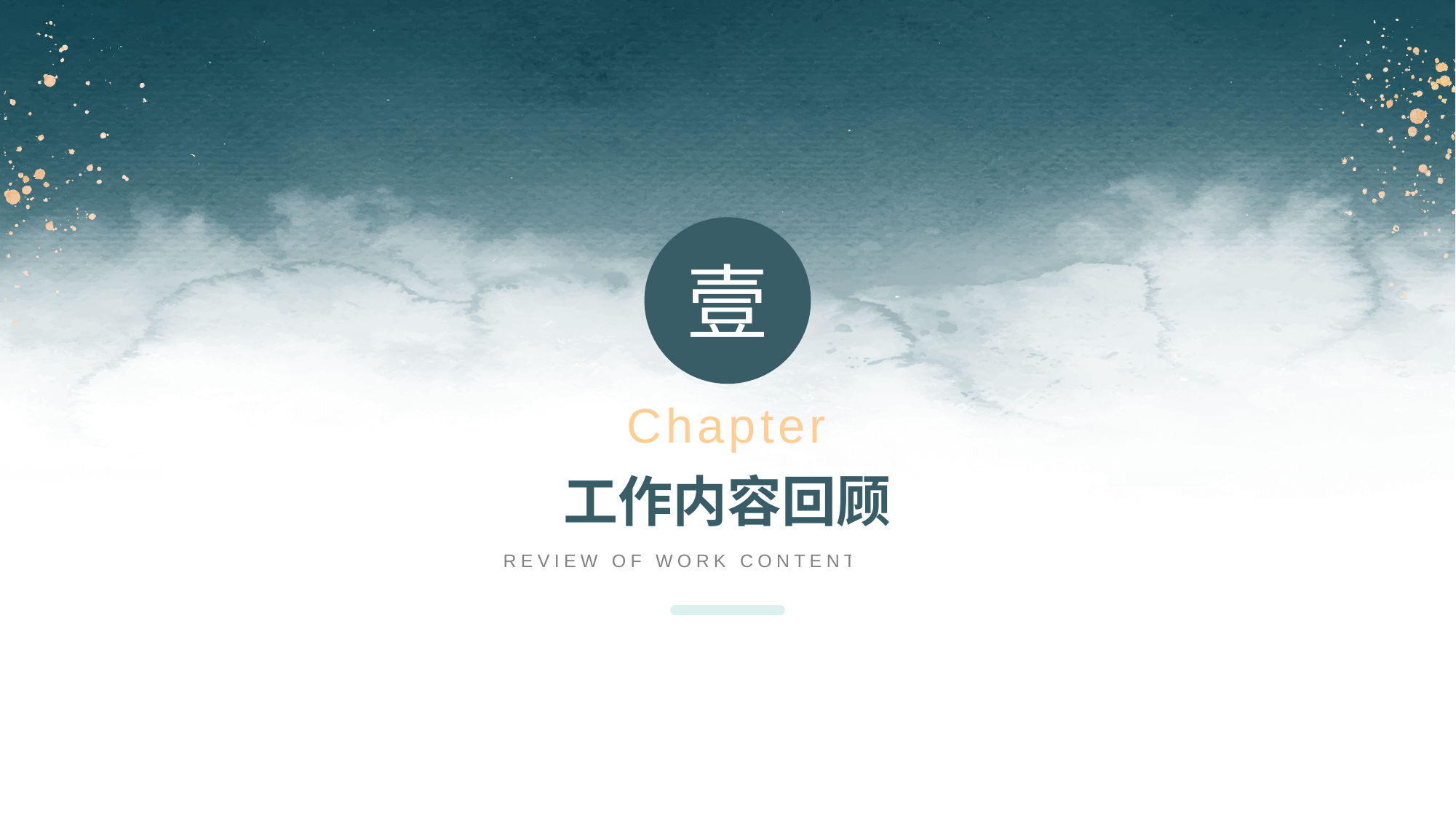

壹
Chapter
工作内容回顾
REVIEW OF WORK CONTENTS DETAILS